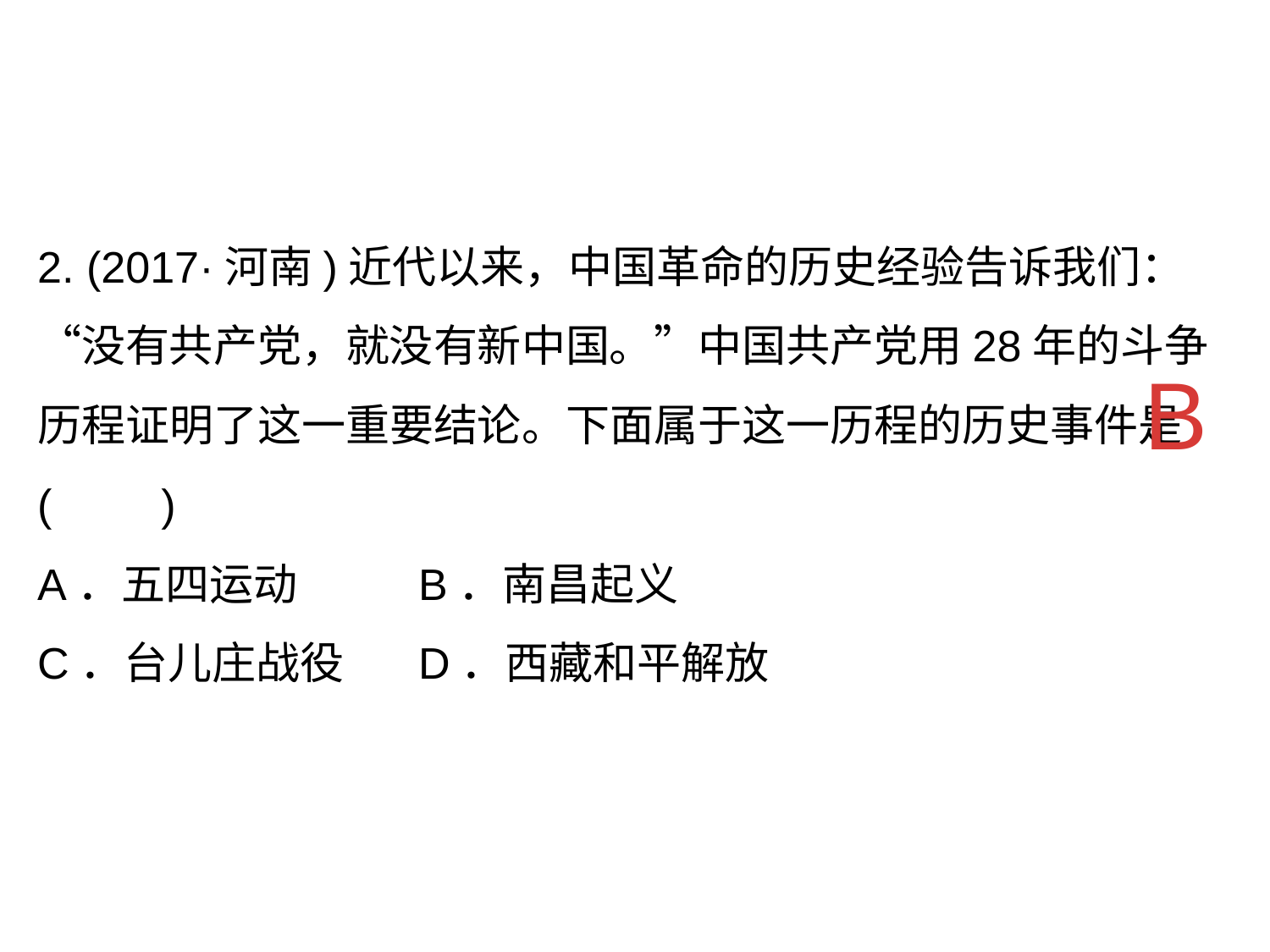

2. (2017·河南)近代以来，中国革命的历史经验告诉我们：“没有共产党，就没有新中国。”中国共产党用28年的斗争历程证明了这一重要结论。下面属于这一历程的历史事件是  (　　)
A．五四运动  	B．南昌起义
C．台儿庄战役  	D．西藏和平解放

 B